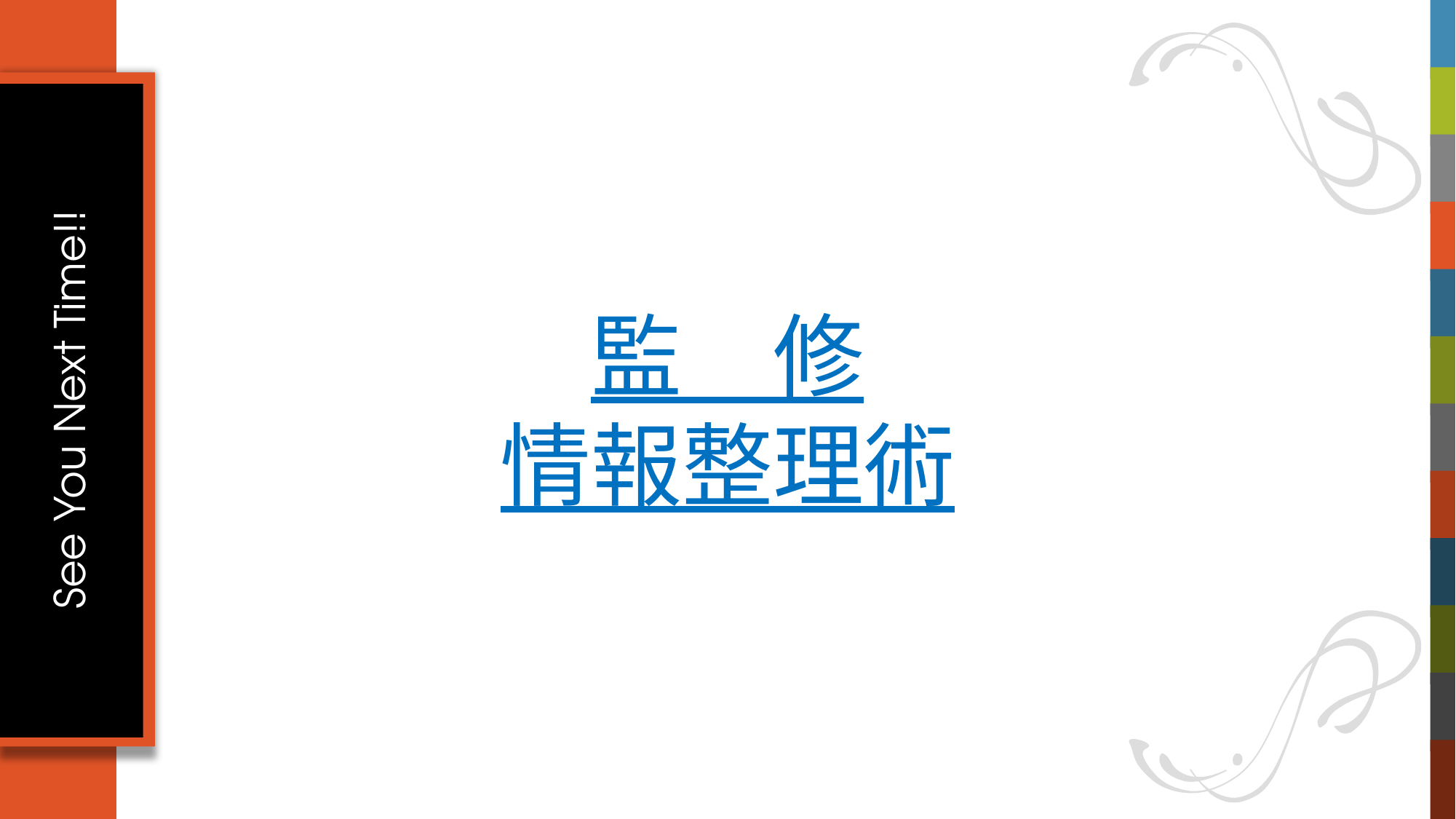

監　修
情報整理術
# See You Next Time!!